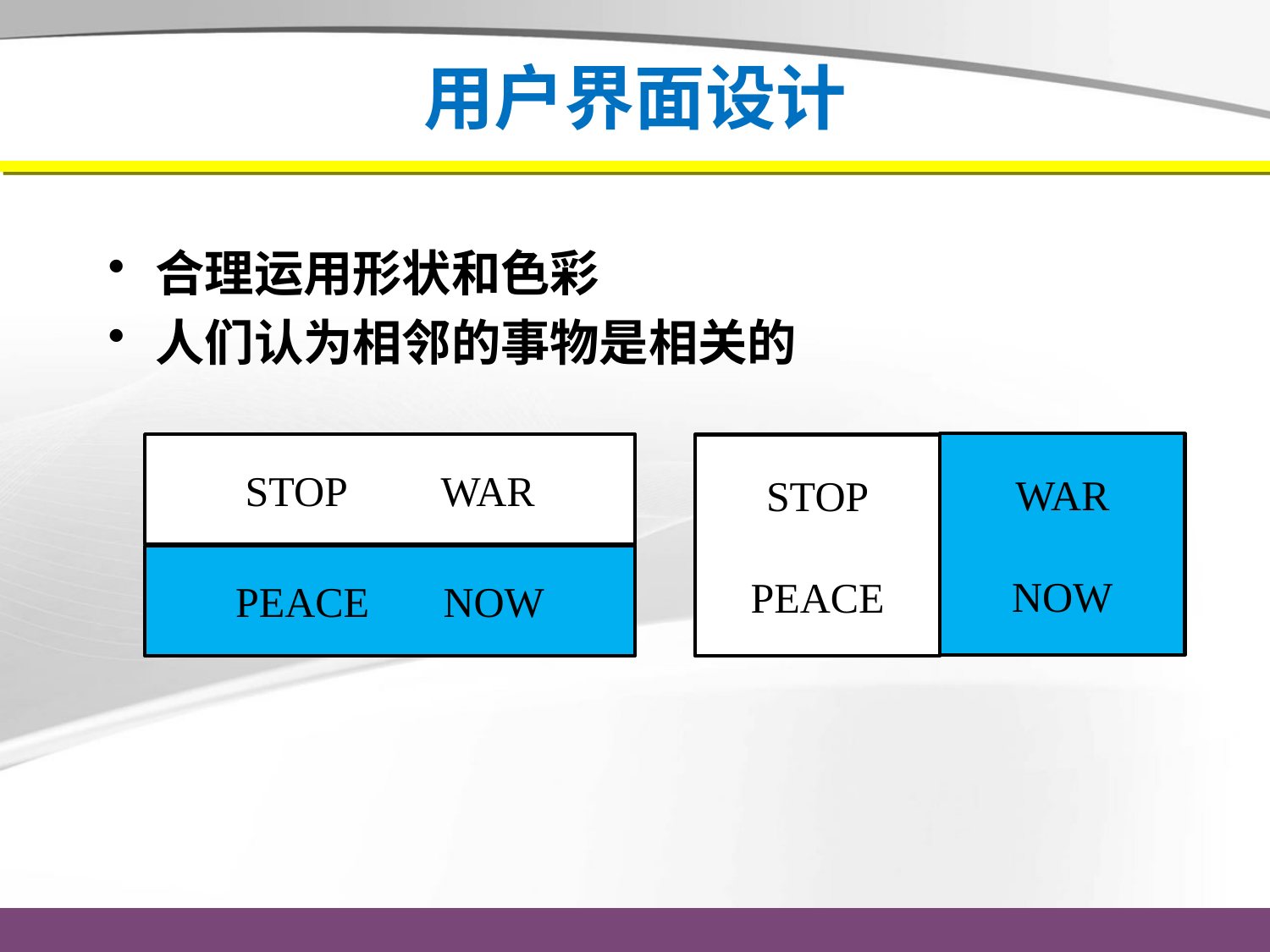

# 用户界面设计
合理运用形状和色彩
人们认为相邻的事物是相关的

WAR

NOW

STOP         WAR
STOP

PEACE
PEACE       NOW